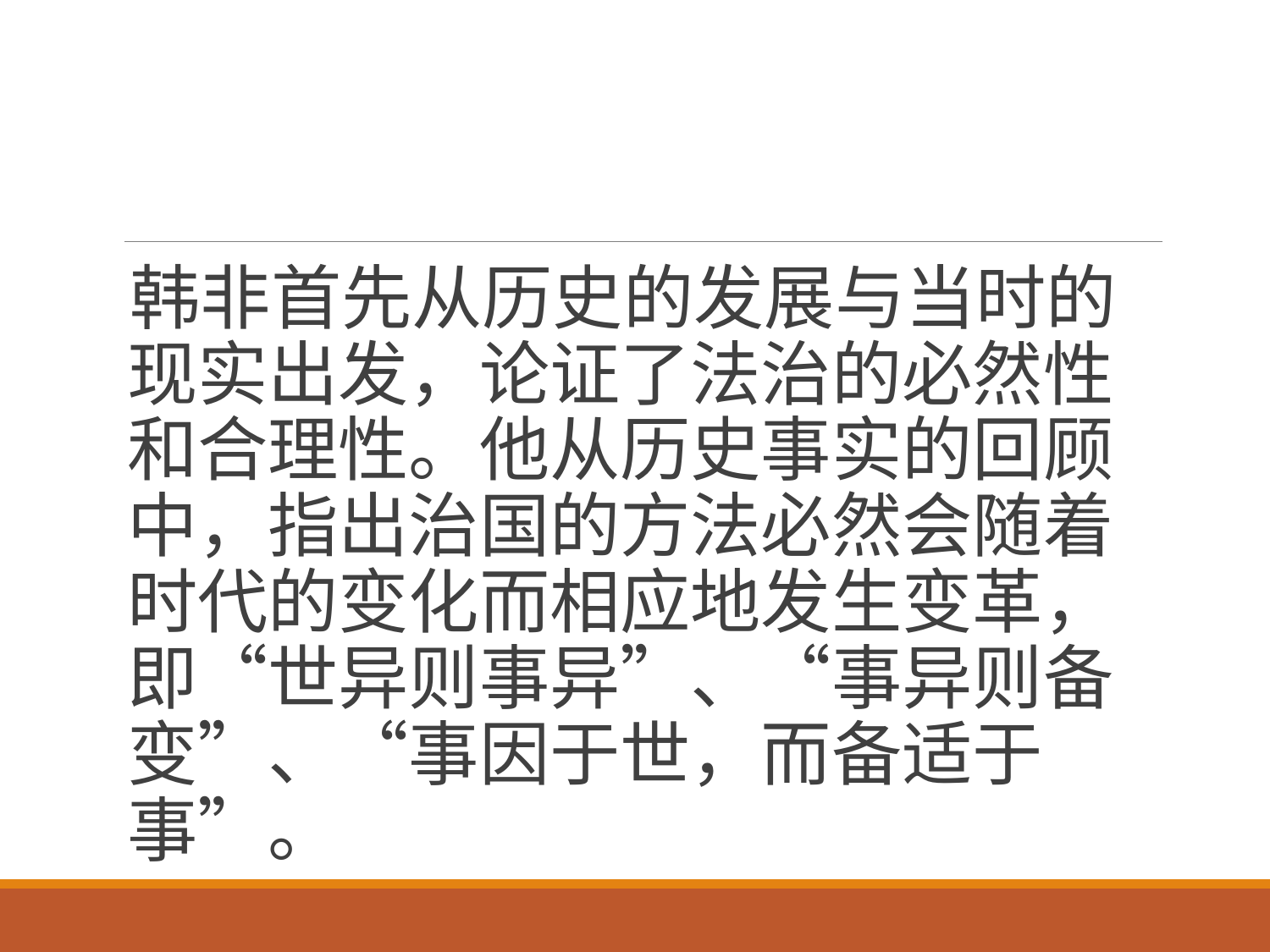

#
韩非首先从历史的发展与当时的现实出发，论证了法治的必然性和合理性。他从历史事实的回顾中，指出治国的方法必然会随着时代的变化而相应地发生变革，即“世异则事异”、“事异则备变”、“事因于世，而备适于事”。